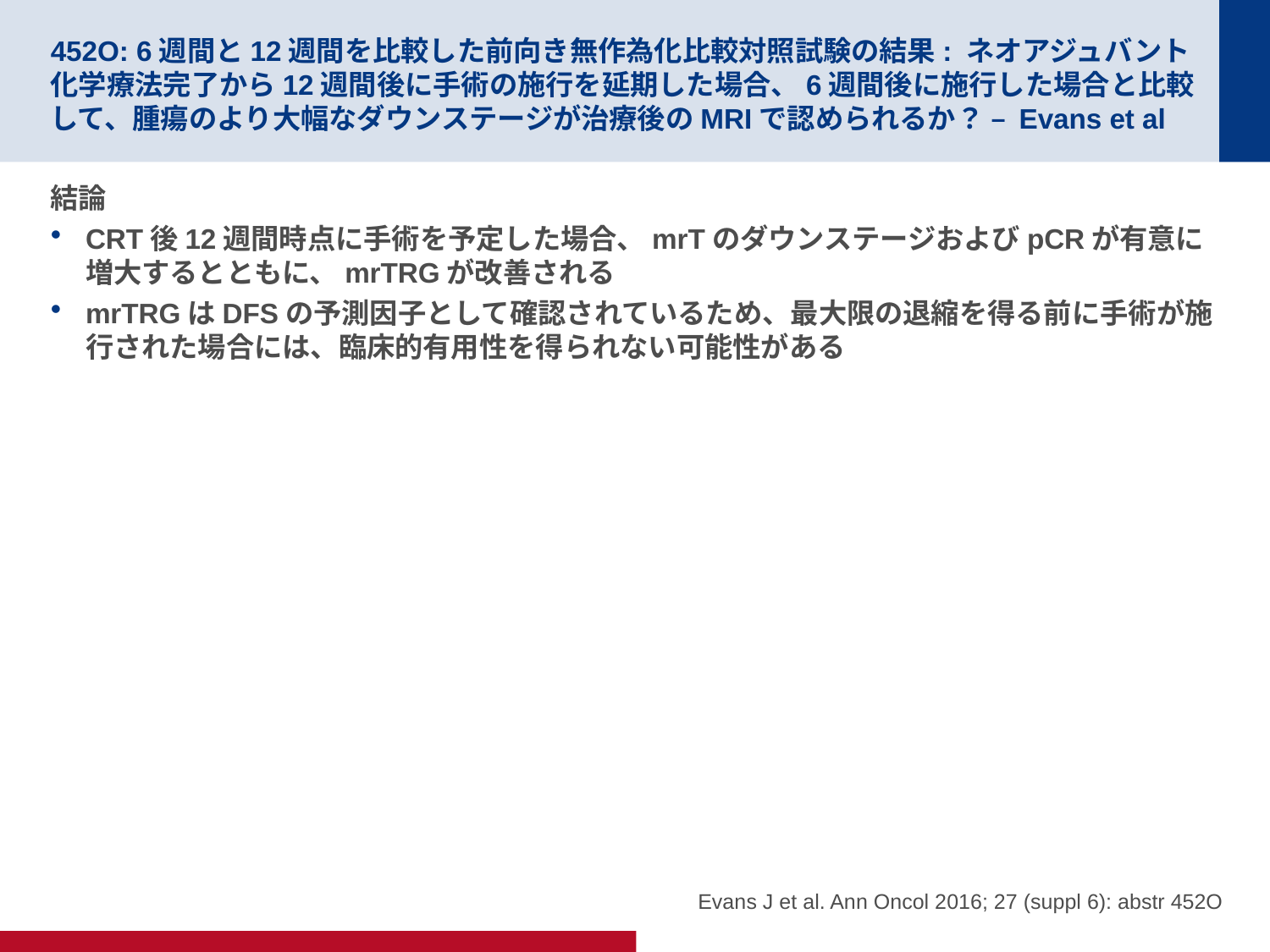

# 452O: 6週間と12週間を比較した前向き無作為化比較対照試験の結果: ネオアジュバント化学療法完了から12週間後に手術の施行を延期した場合、6週間後に施行した場合と比較して、腫瘍のより大幅なダウンステージが治療後のMRIで認められるか？ – Evans et al
結論
CRT後12週間時点に手術を予定した場合、mrTのダウンステージおよびpCRが有意に増大するとともに、mrTRGが改善される
mrTRGはDFSの予測因子として確認されているため、最大限の退縮を得る前に手術が施行された場合には、臨床的有用性を得られない可能性がある
Evans J et al. Ann Oncol 2016; 27 (suppl 6): abstr 452O